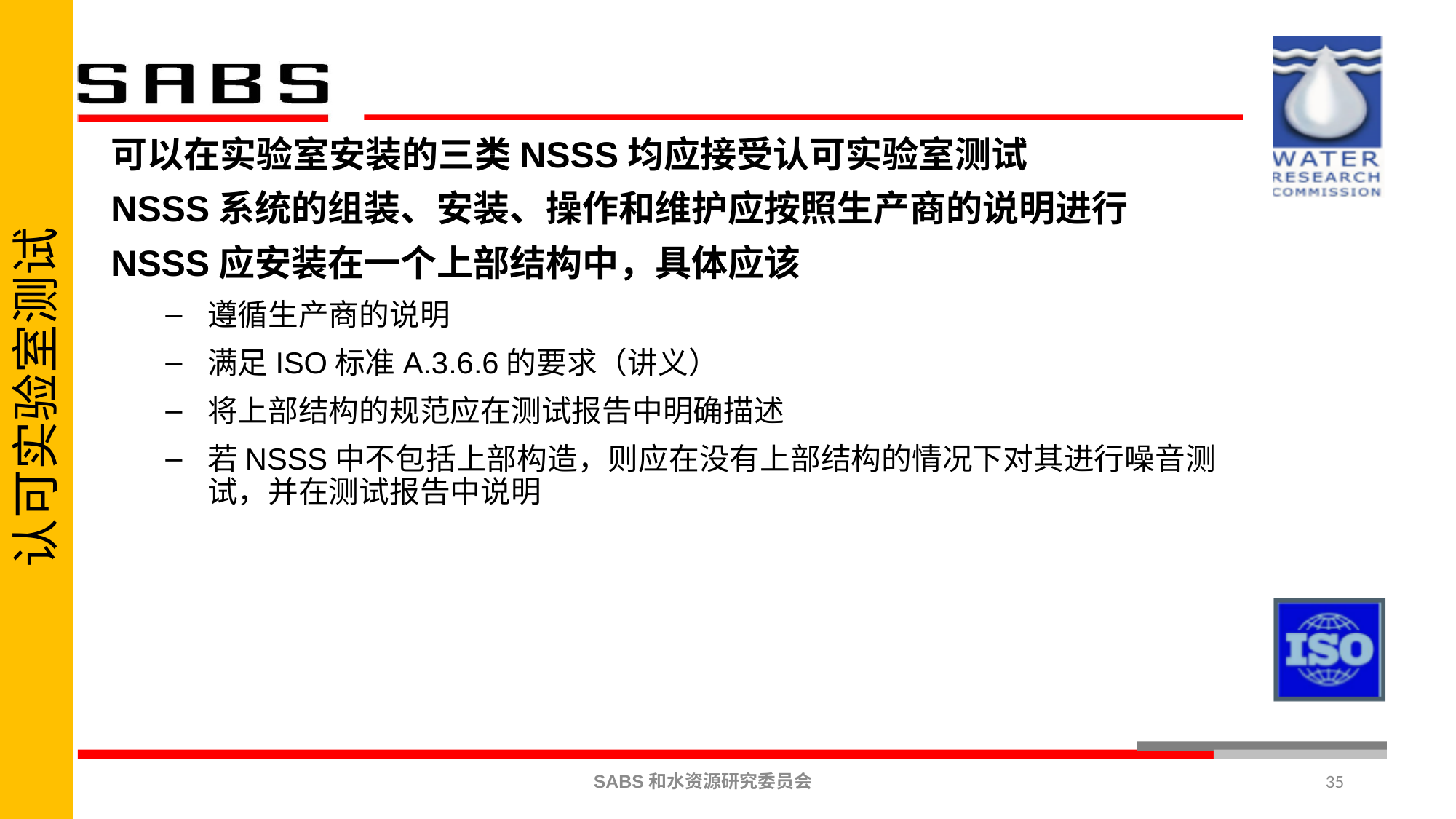

认可实验室测试
可以在实验室安装的三类NSSS均应接受认可实验室测试
NSSS系统的组装、安装、操作和维护应按照生产商的说明进行
NSSS应安装在一个上部结构中，具体应该
遵循生产商的说明
满足ISO标准A.3.6.6的要求（讲义）
将上部结构的规范应在测试报告中明确描述
若NSSS中不包括上部构造，则应在没有上部结构的情况下对其进行噪音测试，并在测试报告中说明

35